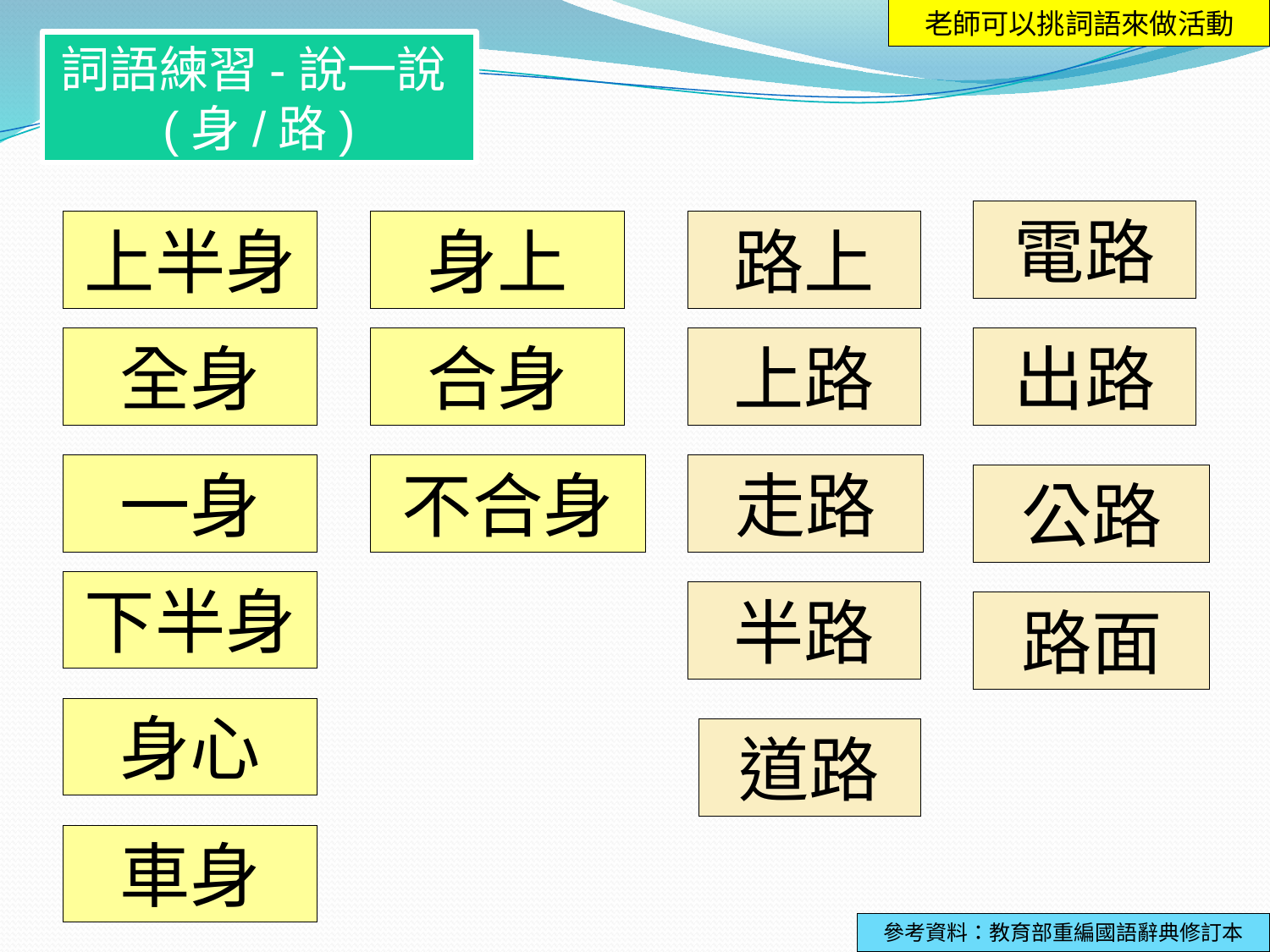

老師可以挑詞語來做活動
詞語練習-說一說(身/路)
電路
上半身
身上
路上
全身
合身
上路
出路
一身
不合身
走路
公路
下半身
半路
路面
身心
道路
車身
參考資料：教育部重編國語辭典修訂本